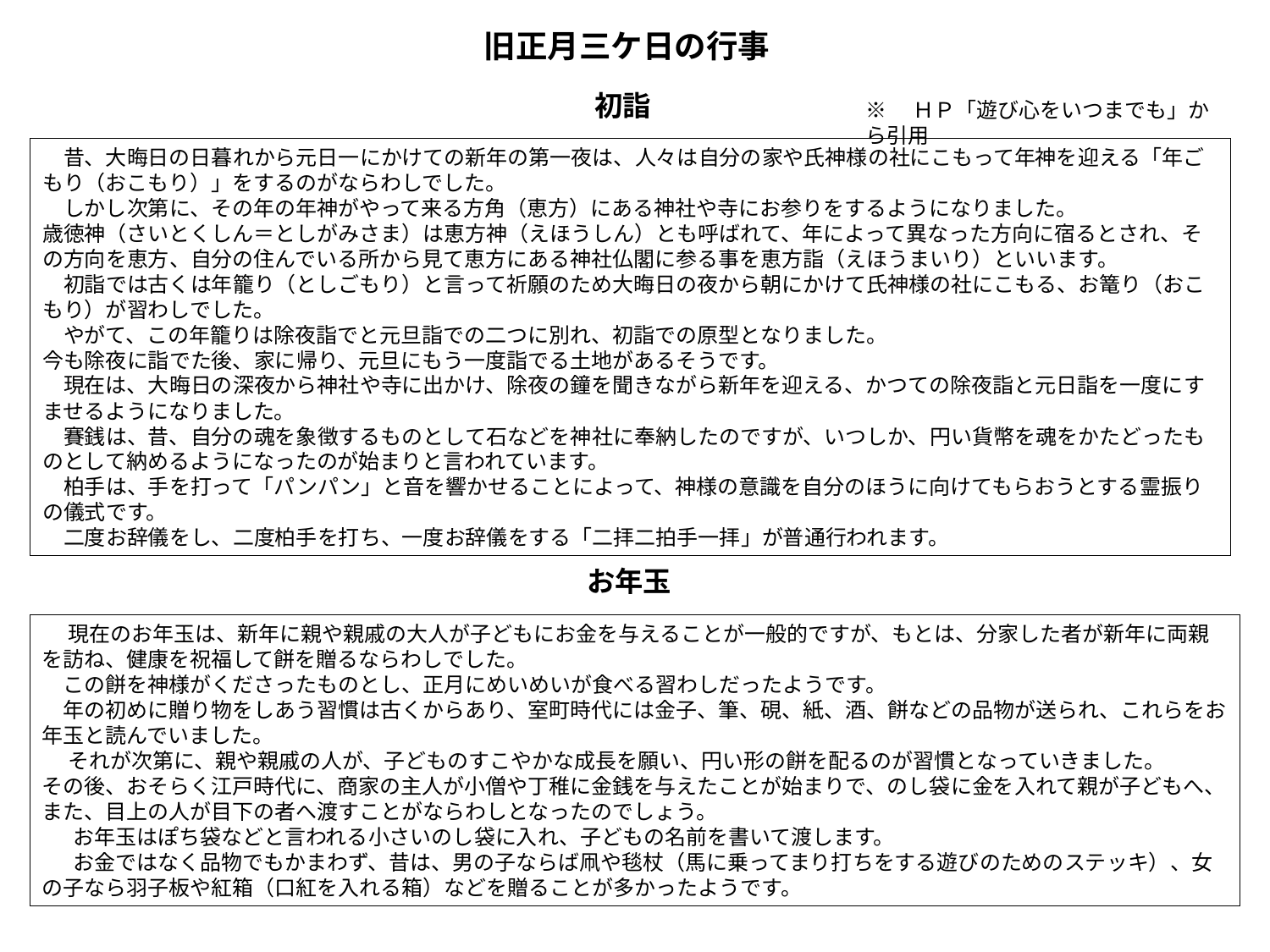

旧正月三ケ日の行事
初詣
※　ＨＰ「遊び心をいつまでも」から引用
　昔、大晦日の日暮れから元日一にかけての新年の第一夜は、人々は自分の家や氏神様の社にこもって年神を迎える「年ごもり（おこもり）」をするのがならわしでした。
　しかし次第に、その年の年神がやって来る方角（恵方）にある神社や寺にお参りをするようになりました。
歳徳神（さいとくしん＝としがみさま）は恵方神（えほうしん）とも呼ばれて、年によって異なった方向に宿るとされ、その方向を恵方、自分の住んでいる所から見て恵方にある神社仏閣に参る事を恵方詣（えほうまいり）といいます。
　初詣では古くは年籠り（としごもり）と言って祈願のため大晦日の夜から朝にかけて氏神様の社にこもる、お篭り（おこもり）が習わしでした。
　やがて、この年籠りは除夜詣でと元旦詣での二つに別れ、初詣での原型となりました。
今も除夜に詣でた後、家に帰り、元旦にもう一度詣でる土地があるそうです。
　現在は、大晦日の深夜から神社や寺に出かけ、除夜の鐘を聞きながら新年を迎える、かつての除夜詣と元日詣を一度にすませるようになりました。
　賽銭は、昔、自分の魂を象徴するものとして石などを神社に奉納したのですが、いつしか、円い貨幣を魂をかたどったものとして納めるようになったのが始まりと言われています。
　柏手は、手を打って「パンパン」と音を響かせることによって、神様の意識を自分のほうに向けてもらおうとする霊振りの儀式です。
　二度お辞儀をし、二度柏手を打ち、一度お辞儀をする「二拝二拍手一拝」が普通行われます。
お年玉
　 現在のお年玉は、新年に親や親戚の大人が子どもにお金を与えることが一般的ですが、もとは、分家した者が新年に両親を訪ね、健康を祝福して餅を贈るならわしでした。
　この餅を神様がくださったものとし、正月にめいめいが食べる習わしだったようです。
　年の初めに贈り物をしあう習慣は古くからあり、室町時代には金子、筆、硯、紙、酒、餅などの品物が送られ、これらをお年玉と読んでいました。
　 それが次第に、親や親戚の人が、子どものすこやかな成長を願い、円い形の餅を配るのが習慣となっていきました。
その後、おそらく江戸時代に、商家の主人が小僧や丁稚に金銭を与えたことが始まりで、のし袋に金を入れて親が子どもへ、また、目上の人が目下の者へ渡すことがならわしとなったのでしょう。
 　お年玉はぽち袋などと言われる小さいのし袋に入れ、子どもの名前を書いて渡します。
 　お金ではなく品物でもかまわず、昔は、男の子ならば凧や毯杖（馬に乗ってまり打ちをする遊びのためのステッキ）、女の子なら羽子板や紅箱（口紅を入れる箱）などを贈ることが多かったようです。